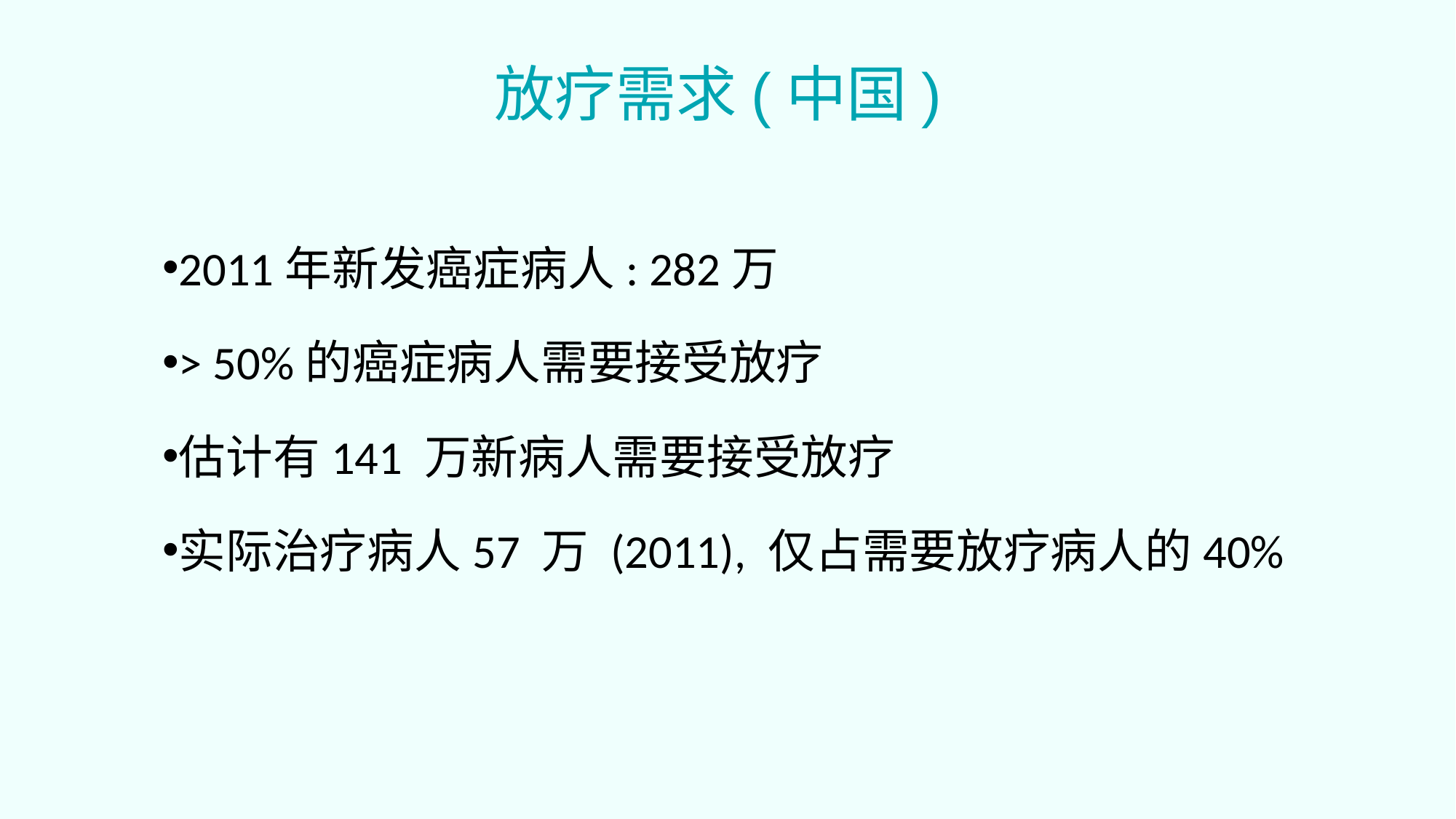

# 放疗需求(中国)
2011年新发癌症病人: 282万
> 50%的癌症病人需要接受放疗
估计有141 万新病人需要接受放疗
实际治疗病人57 万 (2011), 仅占需要放疗病人的40%